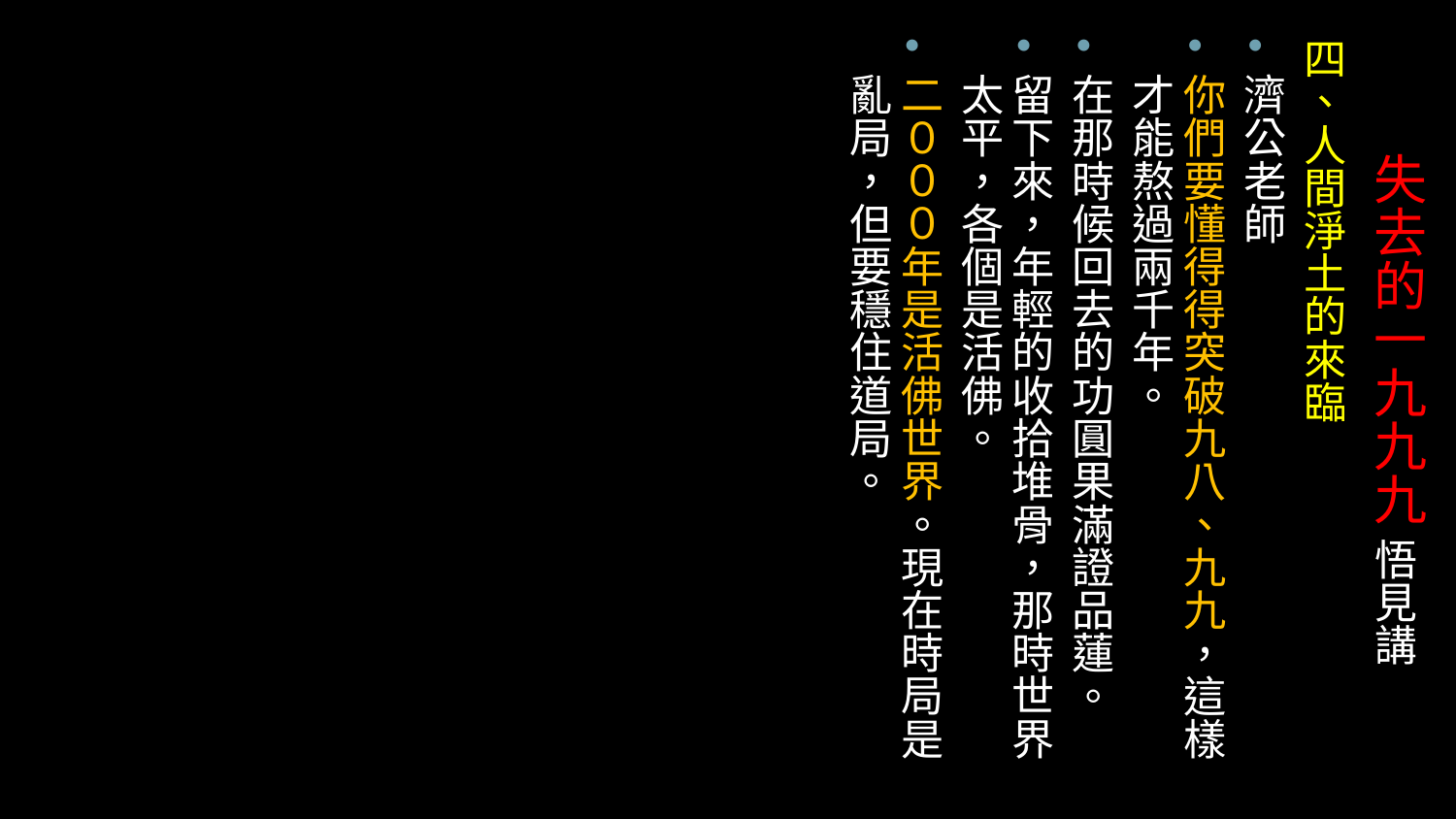

四、人間淨土的來臨
濟公老師
你們要懂得得突破九八、九九，這樣才能熬過兩千年。
在那時候回去的功圓果滿證品蓮。
留下來，年輕的收拾堆骨，那時世界太平，各個是活佛。
二０００年是活佛世界。現在時局是亂局，但要穩住道局。

# 失去的一九九九 悟見講